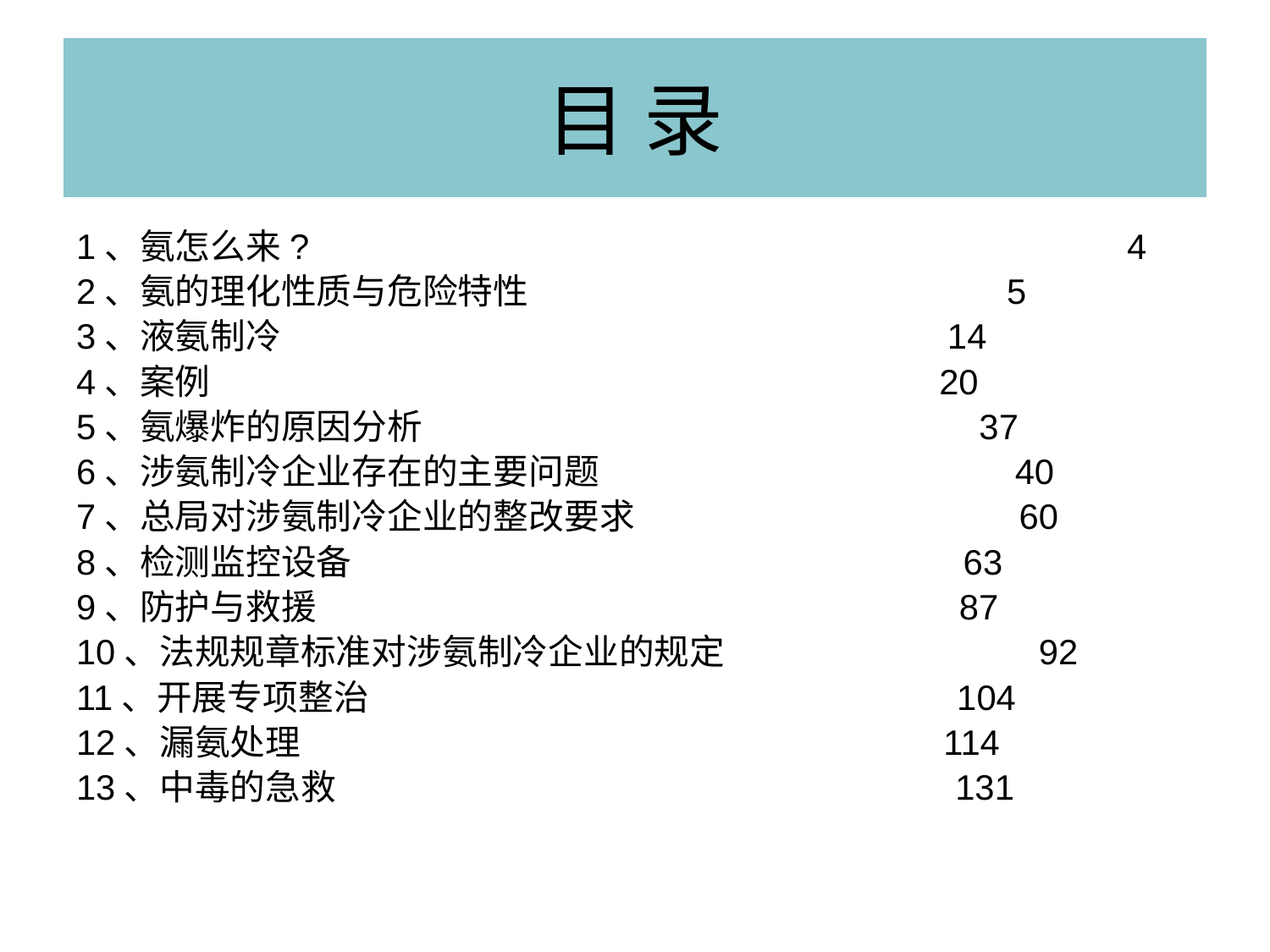

# 目 录
1、氨怎么来?                                                                                    4
2、氨的理化性质与危险特性                                                            5
3、液氨制冷                                                                                    14
4、案例                                                                                            20
5、氨爆炸的原因分析                                                                      37
6、涉氨制冷企业存在的主要问题                                                    40
7、总局对涉氨制冷企业的整改要求                                                60
8、检测监控设备                                                                             63
9、防护与救援                                                                                 87
10、法规规章标准对涉氨制冷企业的规定                                       92
11、开展专项整治                                                                          104
12、漏氨处理                                                                                 114
13、中毒的急救                                                                              131
2